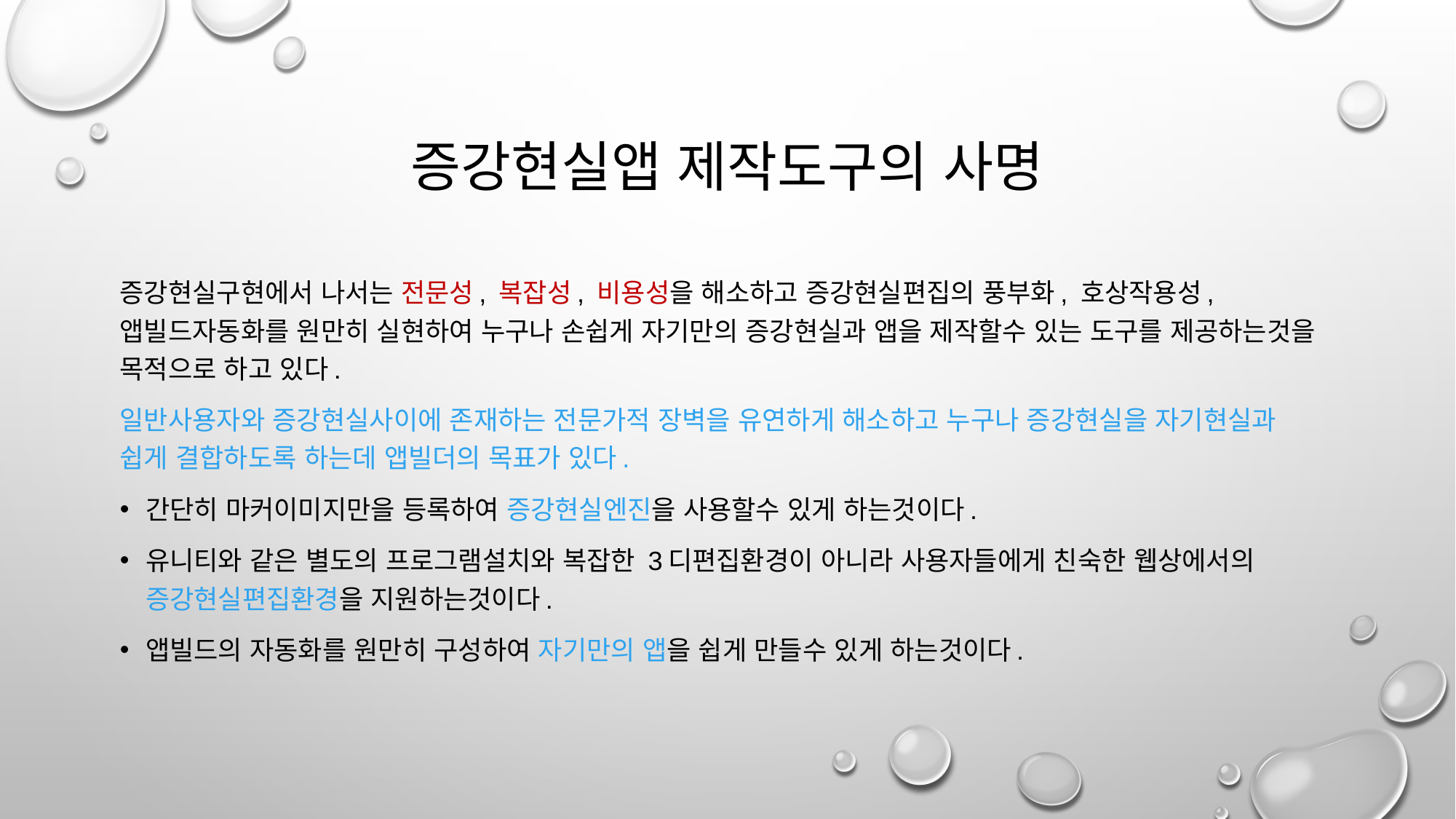

# 증강현실앱 제작도구의 사명
증강현실구현에서 나서는 전문성, 복잡성, 비용성을 해소하고 증강현실편집의 풍부화, 호상작용성, 앱빌드자동화를 원만히 실현하여 누구나 손쉽게 자기만의 증강현실과 앱을 제작할수 있는 도구를 제공하는것을 목적으로 하고 있다.
일반사용자와 증강현실사이에 존재하는 전문가적 장벽을 유연하게 해소하고 누구나 증강현실을 자기현실과  쉽게 결합하도록 하는데 앱빌더의 목표가 있다.
간단히 마커이미지만을 등록하여 증강현실엔진을 사용할수 있게 하는것이다.
유니티와 같은 별도의 프로그램설치와 복잡한 3디편집환경이 아니라 사용자들에게 친숙한 웹상에서의 증강현실편집환경을 지원하는것이다.
앱빌드의 자동화를 원만히 구성하여 자기만의 앱을 쉽게 만들수 있게 하는것이다.